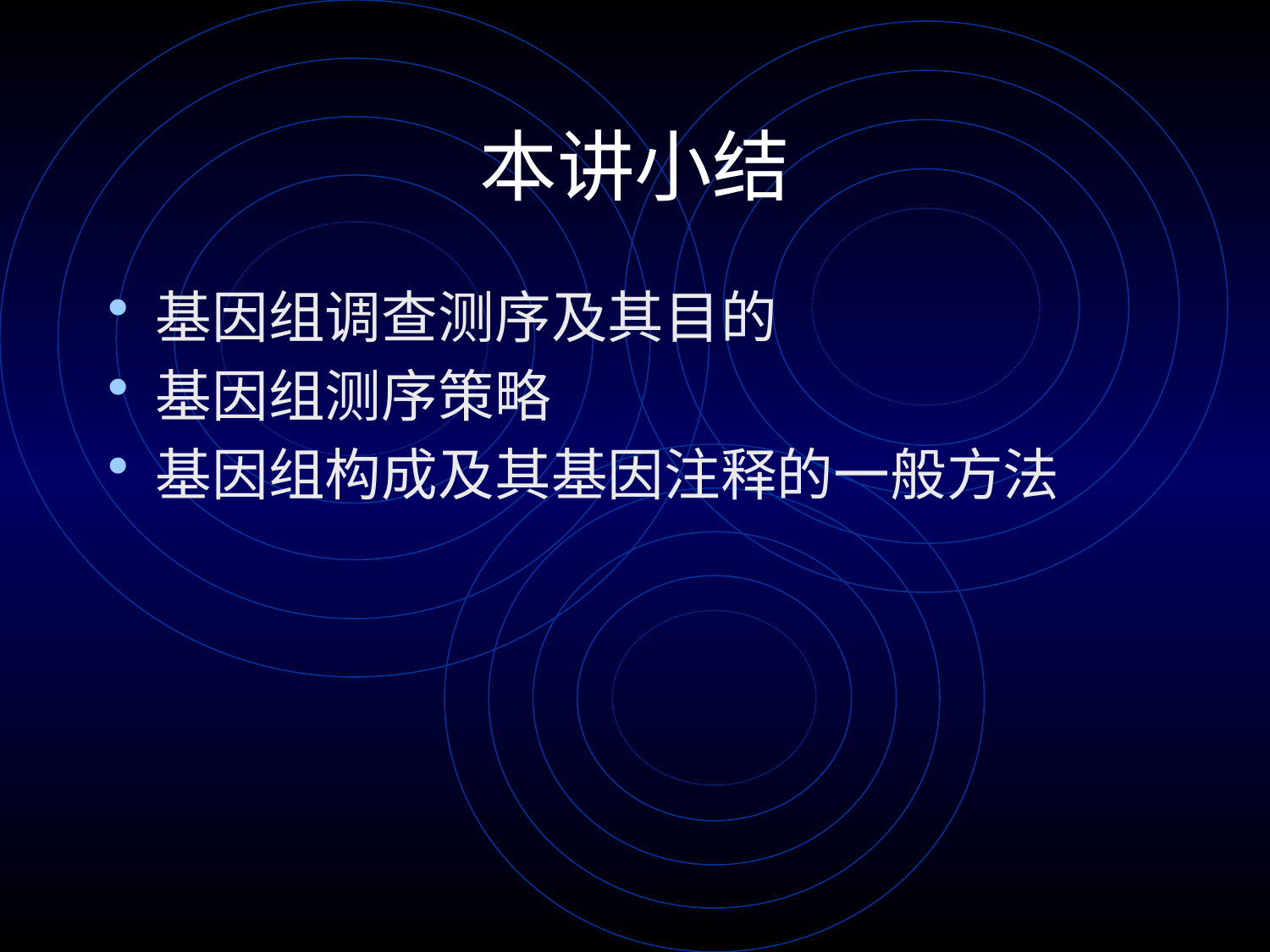

# 本讲小结
基因组调查测序及其目的
基因组测序策略
基因组构成及其基因注释的一般方法